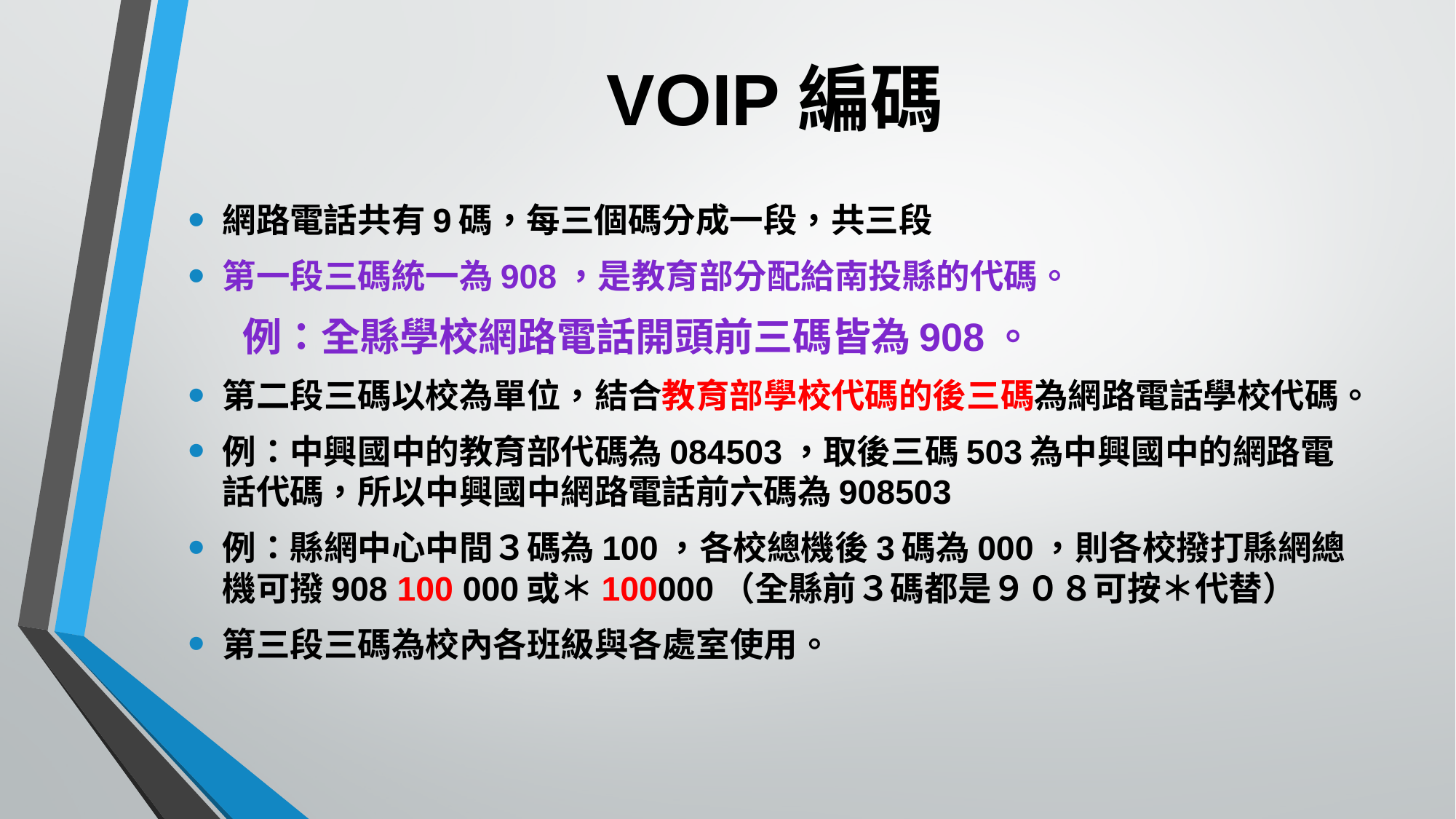

# VOIP編碼
網路電話共有9碼，每三個碼分成一段，共三段
第一段三碼統一為908，是教育部分配給南投縣的代碼。
例：全縣學校網路電話開頭前三碼皆為908。
第二段三碼以校為單位，結合教育部學校代碼的後三碼為網路電話學校代碼。
例：中興國中的教育部代碼為084503，取後三碼503為中興國中的網路電話代碼，所以中興國中網路電話前六碼為908503
例：縣網中心中間３碼為100，各校總機後3碼為000，則各校撥打縣網總機可撥908 100 000或＊100000（全縣前３碼都是９０８可按＊代替）
第三段三碼為校內各班級與各處室使用。